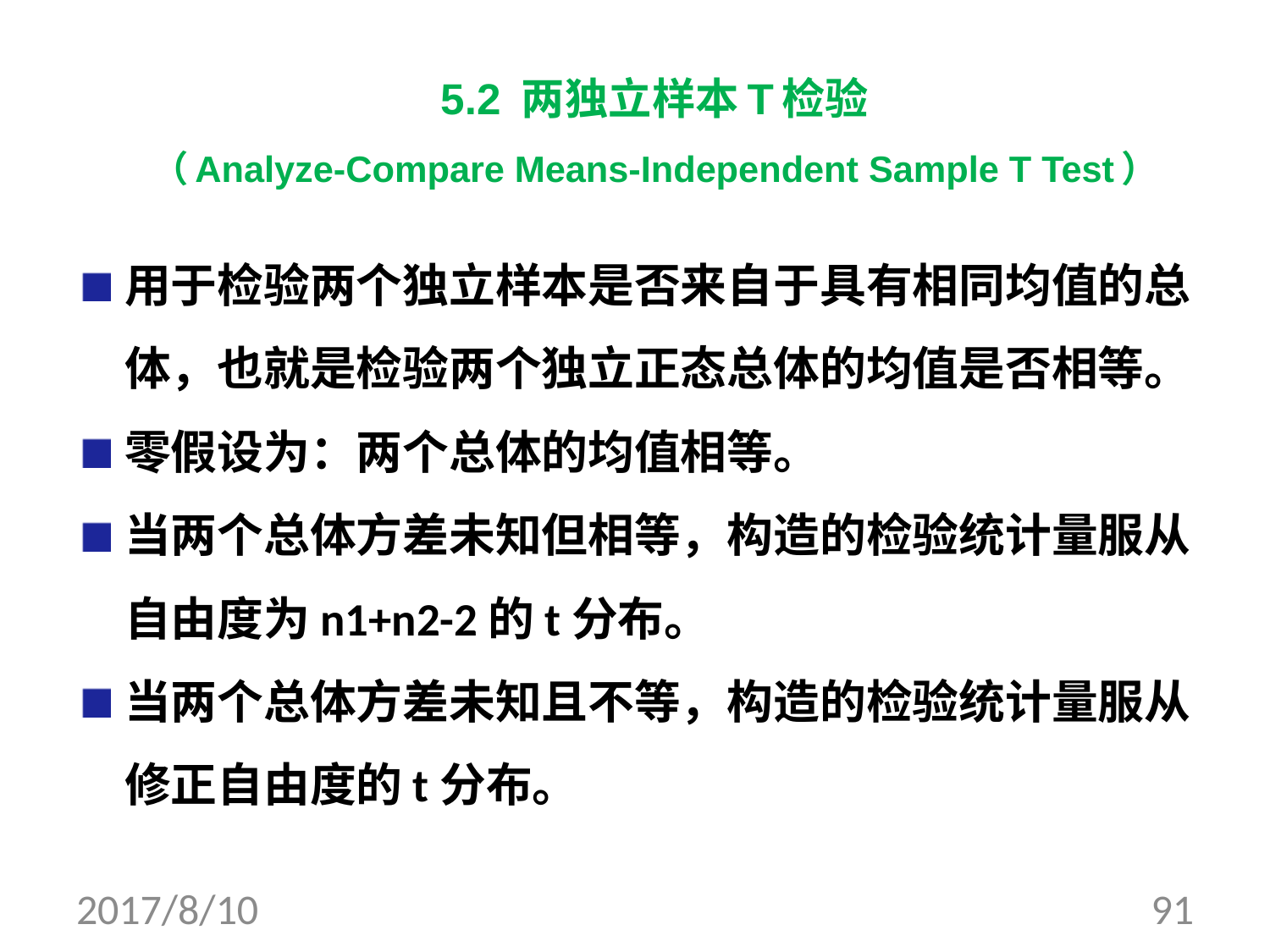

# 5.2 两独立样本T检验 （Analyze-Compare Means-Independent Sample T Test）
用于检验两个独立样本是否来自于具有相同均值的总体，也就是检验两个独立正态总体的均值是否相等。
零假设为：两个总体的均值相等。
当两个总体方差未知但相等，构造的检验统计量服从自由度为n1+n2-2的t分布。
当两个总体方差未知且不等，构造的检验统计量服从修正自由度的t分布。
2017/8/10
91